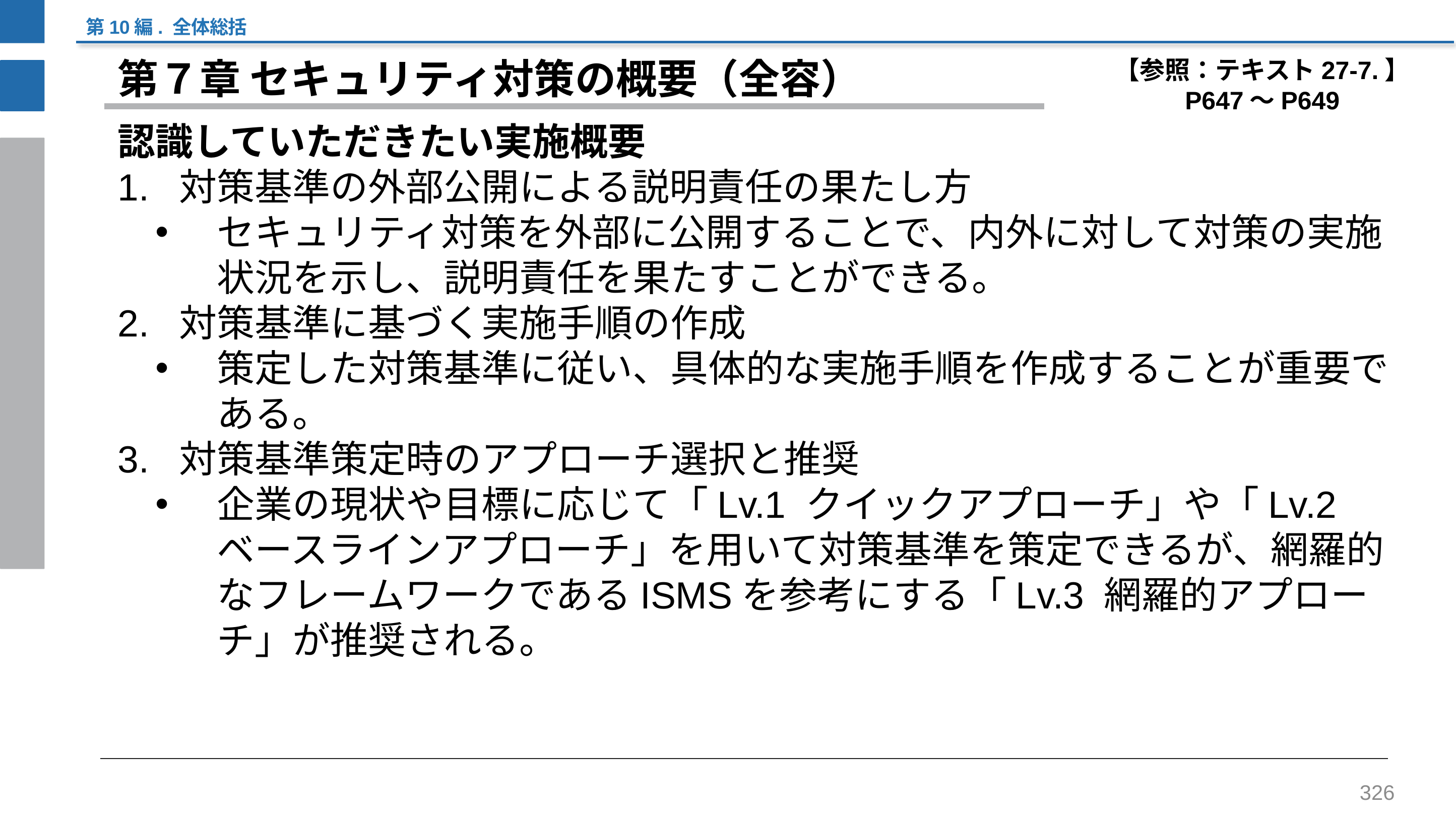

第10編. 全体総括
【参照：テキスト27-7.】
P647～P649
第７章 セキュリティ対策の概要（全容）
認識していただきたい実施概要
対策基準の外部公開による説明責任の果たし方
セキュリティ対策を外部に公開することで、内外に対して対策の実施状況を示し、説明責任を果たすことができる。
対策基準に基づく実施手順の作成
策定した対策基準に従い、具体的な実施手順を作成することが重要である。
対策基準策定時のアプローチ選択と推奨
企業の現状や目標に応じて「Lv.1 クイックアプローチ」や「Lv.2 ベースラインアプローチ」を用いて対策基準を策定できるが、網羅的なフレームワークであるISMSを参考にする「Lv.3 網羅的アプローチ」が推奨される。
326